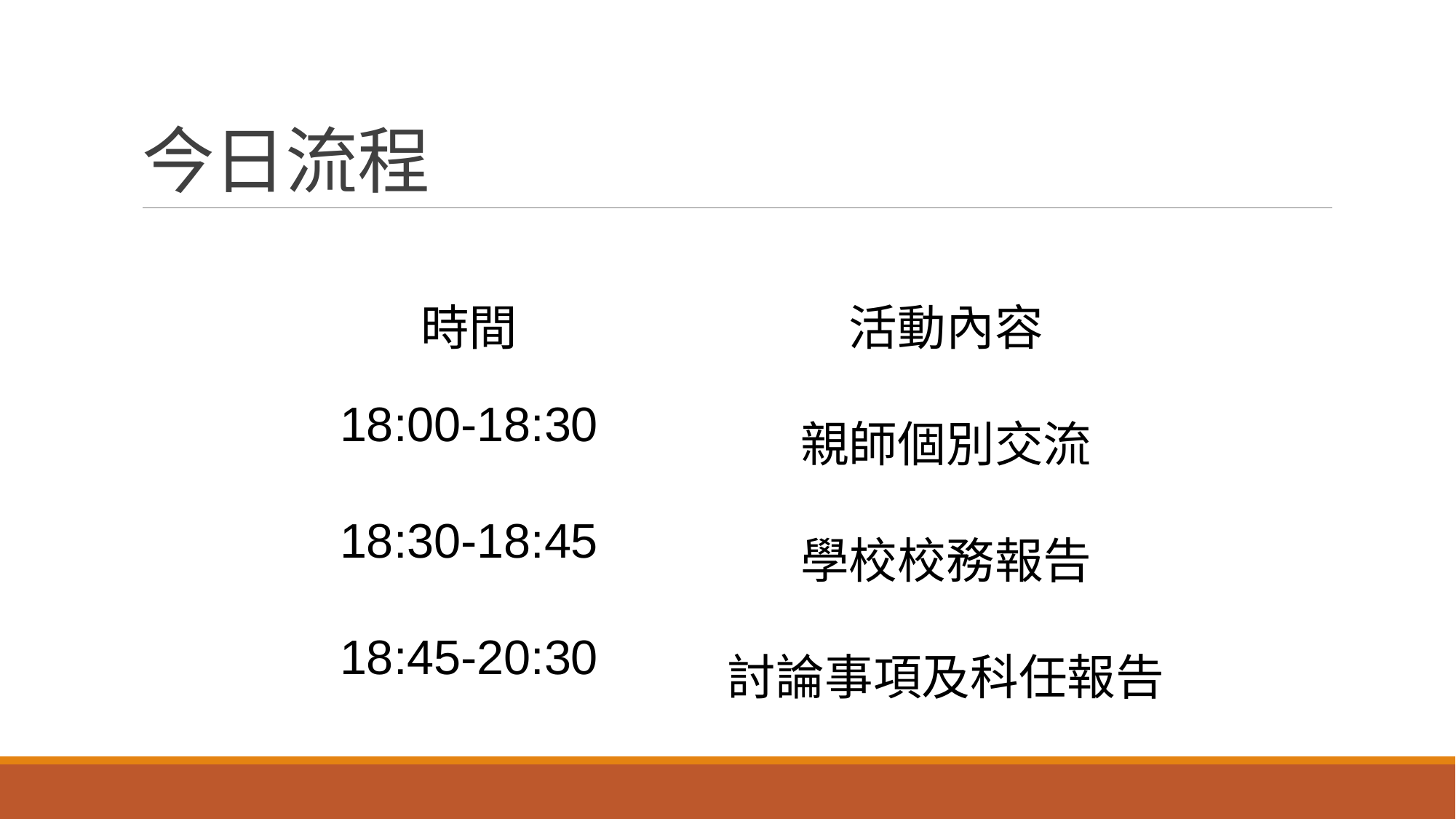

# 今日流程
| 時間 | 活動內容 |
| --- | --- |
| 18:00-18:30 | 親師個別交流 |
| 18:30-18:45 | 學校校務報告 |
| 18:45-20:30 | 討論事項及科任報告 |